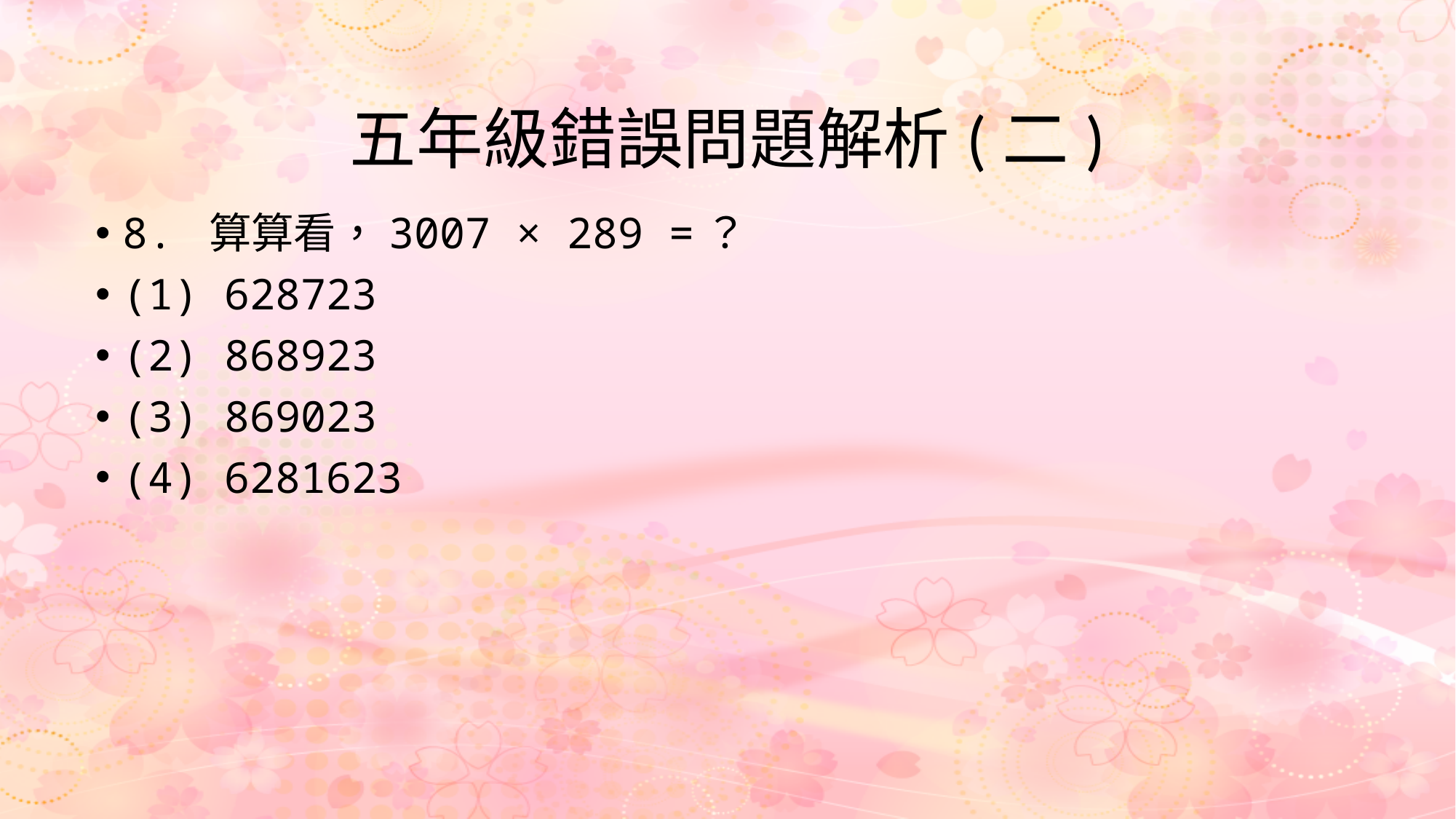

# 五年級錯誤問題解析(二)
8. 算算看，3007 × 289 =？
(1) 628723
(2) 868923
(3) 869023
(4) 6281623